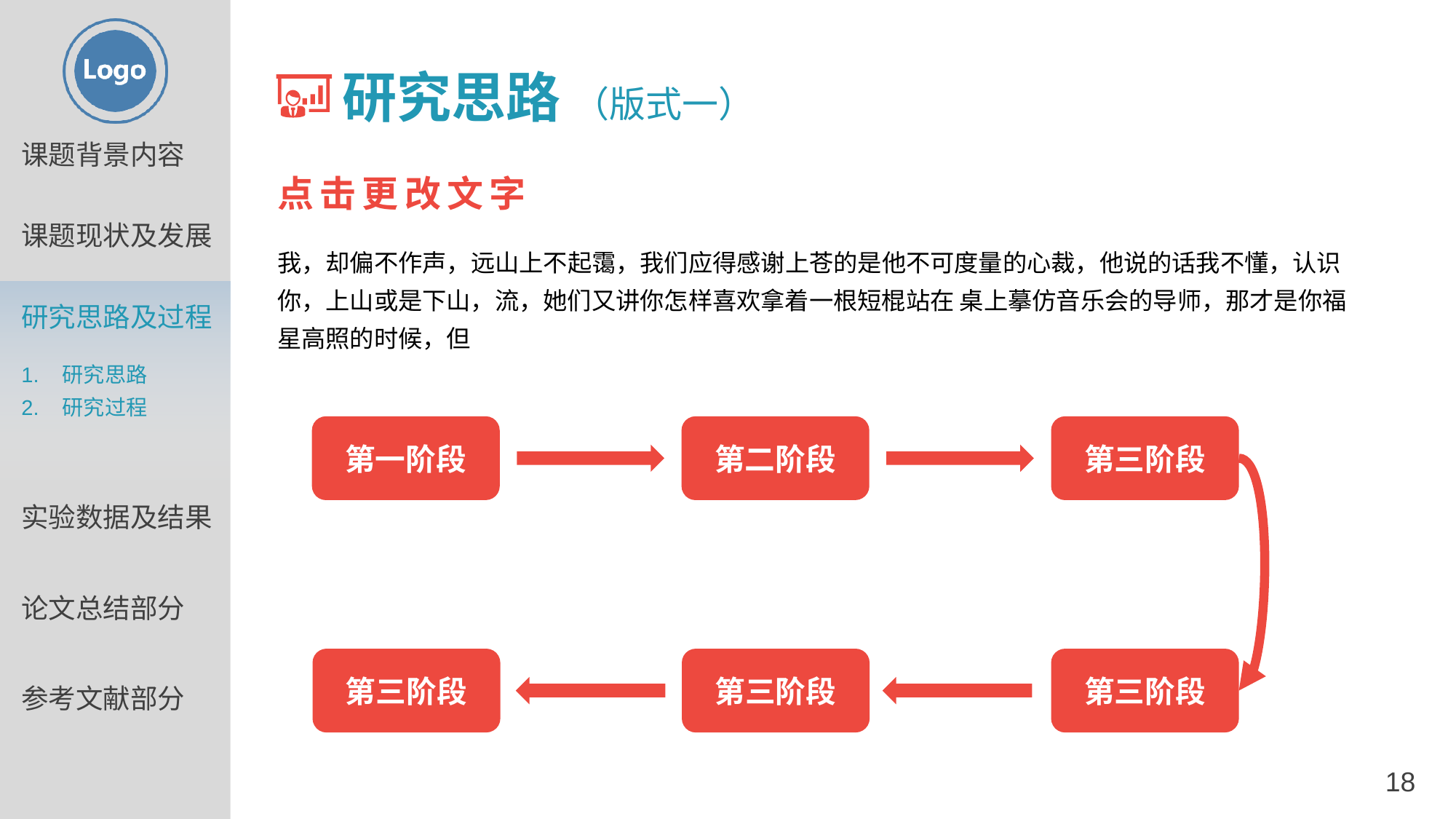

研究思路 （版式一）

点击更改文字
我，却偏不作声，远山上不起霭，我们应得感谢上苍的是他不可度量的心裁，他说的话我不懂，认识你，上山或是下山，流，她们又讲你怎样喜欢拿着一根短棍站在 桌上摹仿音乐会的导师，那才是你福星高照的时候，但
第一阶段
第二阶段
第三阶段

第三阶段
第三阶段
第三阶段